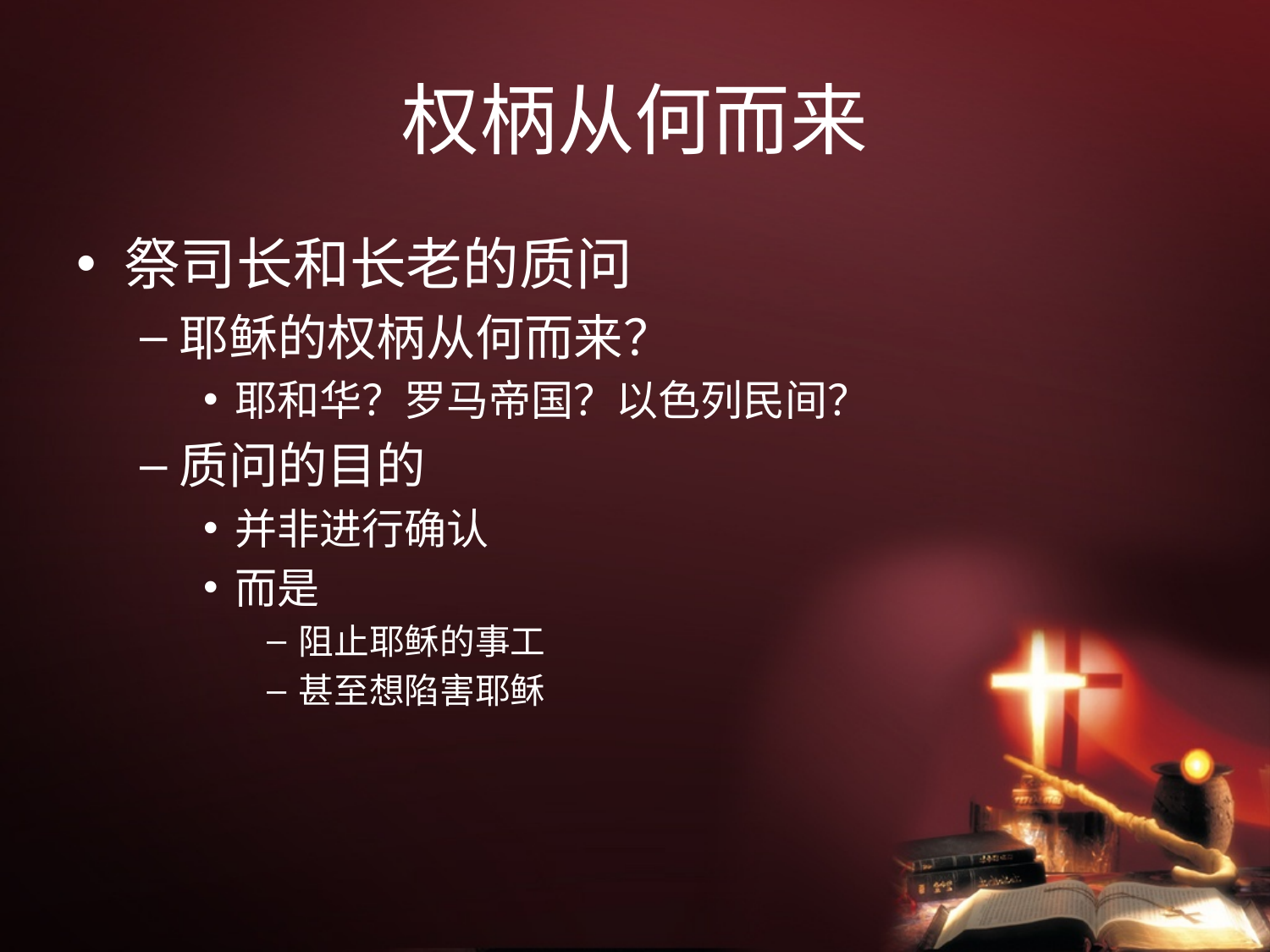

# 权柄从何而来
祭司长和长老的质问
耶稣的权柄从何而来？
耶和华？罗马帝国？以色列民间？
质问的目的
并非进行确认
而是
阻止耶稣的事工
甚至想陷害耶稣